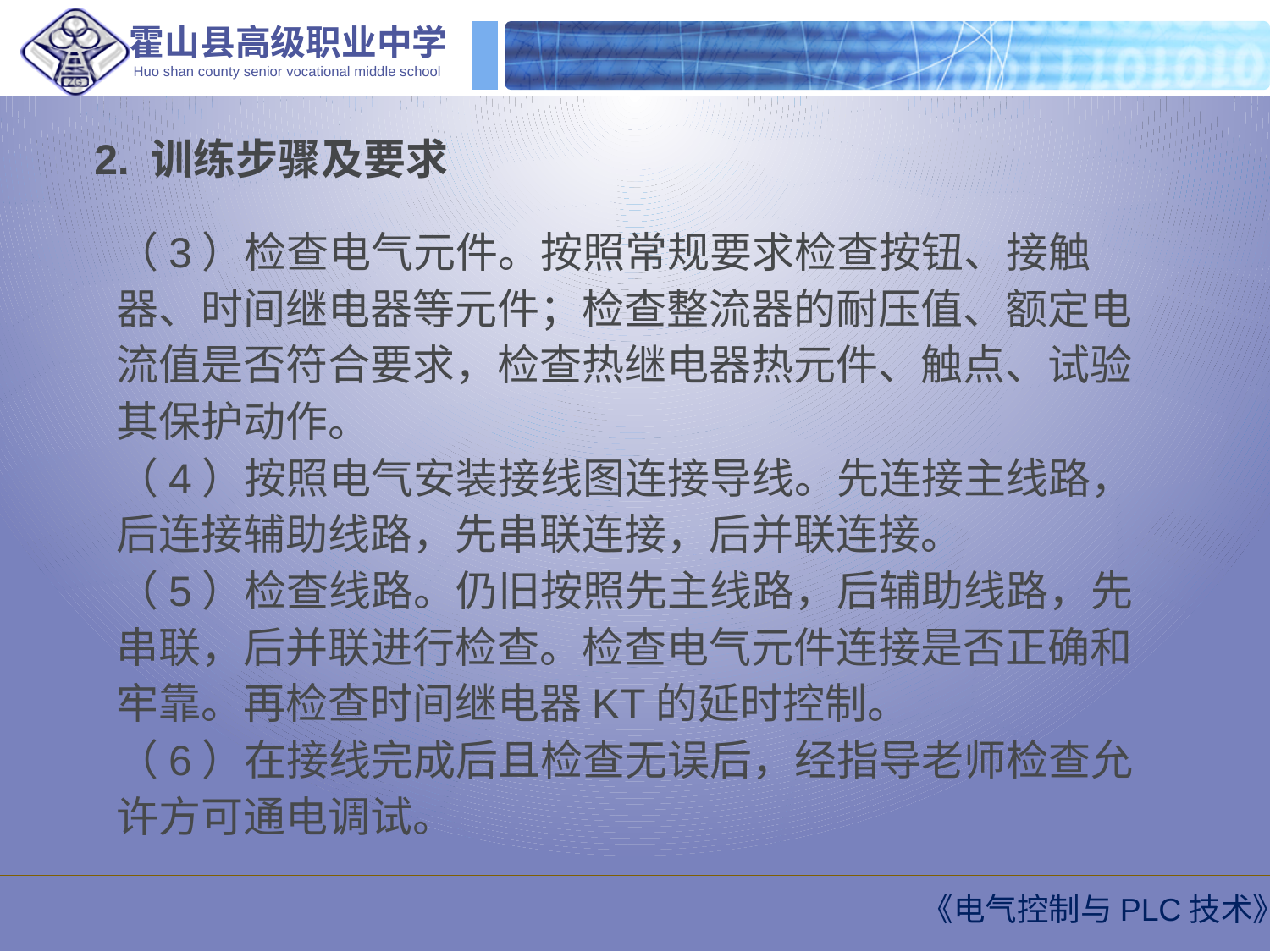

2. 训练步骤及要求
（3）检查电气元件。按照常规要求检查按钮、接触器、时间继电器等元件；检查整流器的耐压值、额定电流值是否符合要求，检查热继电器热元件、触点、试验其保护动作。
（4）按照电气安装接线图连接导线。先连接主线路，后连接辅助线路，先串联连接，后并联连接。
（5）检查线路。仍旧按照先主线路，后辅助线路，先串联，后并联进行检查。检查电气元件连接是否正确和牢靠。再检查时间继电器KT的延时控制。
（6）在接线完成后且检查无误后，经指导老师检查允许方可通电调试。